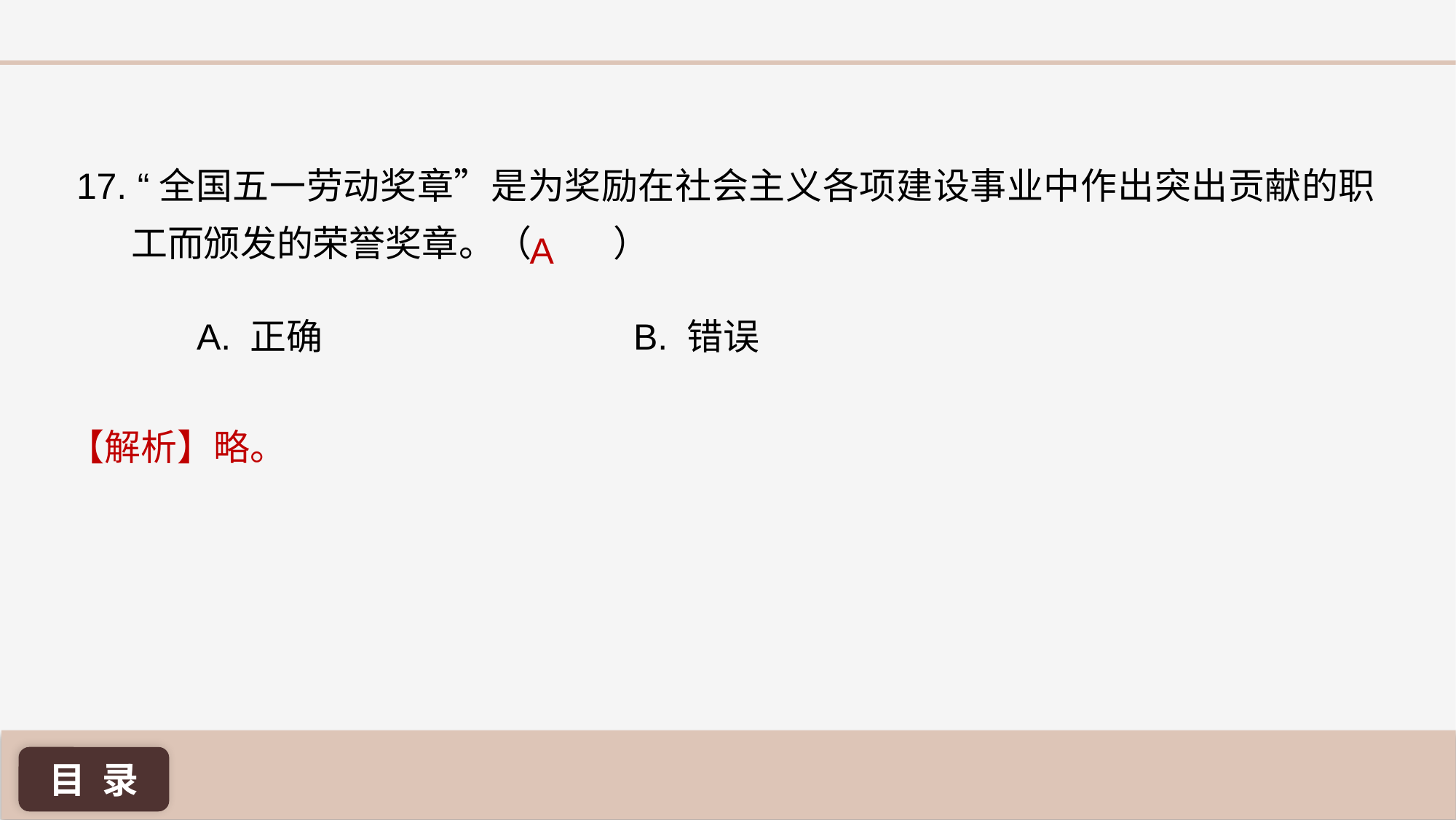

17. “全国五一劳动奖章”是为奖励在社会主义各项建设事业中作出突出贡献的职工而颁发的荣誉奖章。（          ）
A
A. 正确 			B. 错误
【解析】略。